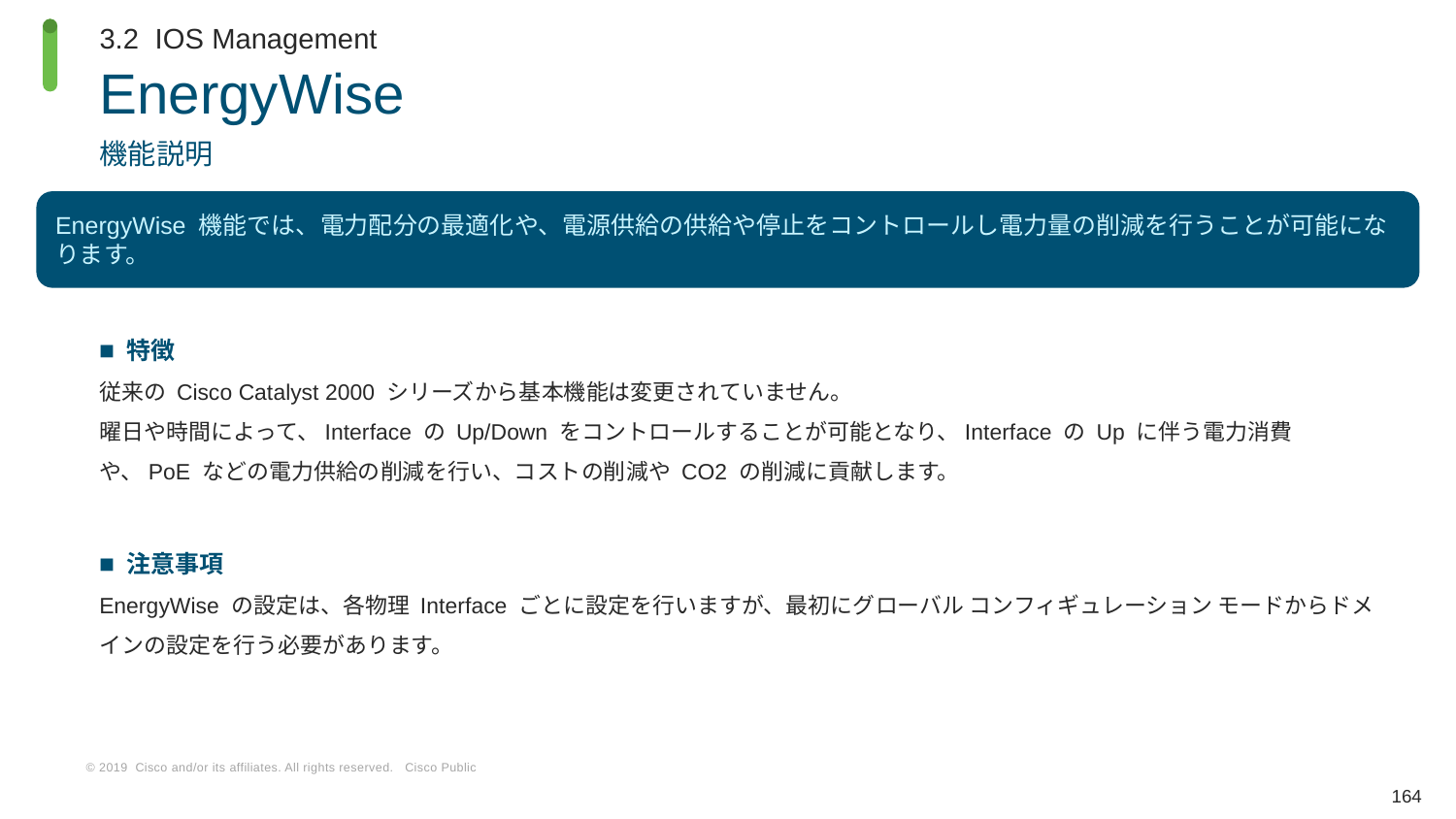

3.2  IOS Management
# EnergyWise
機能説明
EnergyWise 機能では、電力配分の最適化や、電源供給の供給や停止をコントロールし電力量の削減を行うことが可能になります。
特徴
従来の Cisco Catalyst 2000 シリーズから基本機能は変更されていません。
曜日や時間によって、Interface の Up/Down をコントロールすることが可能となり、Interface の Up に伴う電力消費や、PoE などの電力供給の削減を行い、コストの削減や CO2 の削減に貢献します。
注意事項
EnergyWise の設定は、各物理 Interface ごとに設定を行いますが、最初にグローバル コンフィギュレーション モードからドメインの設定を行う必要があります。
164